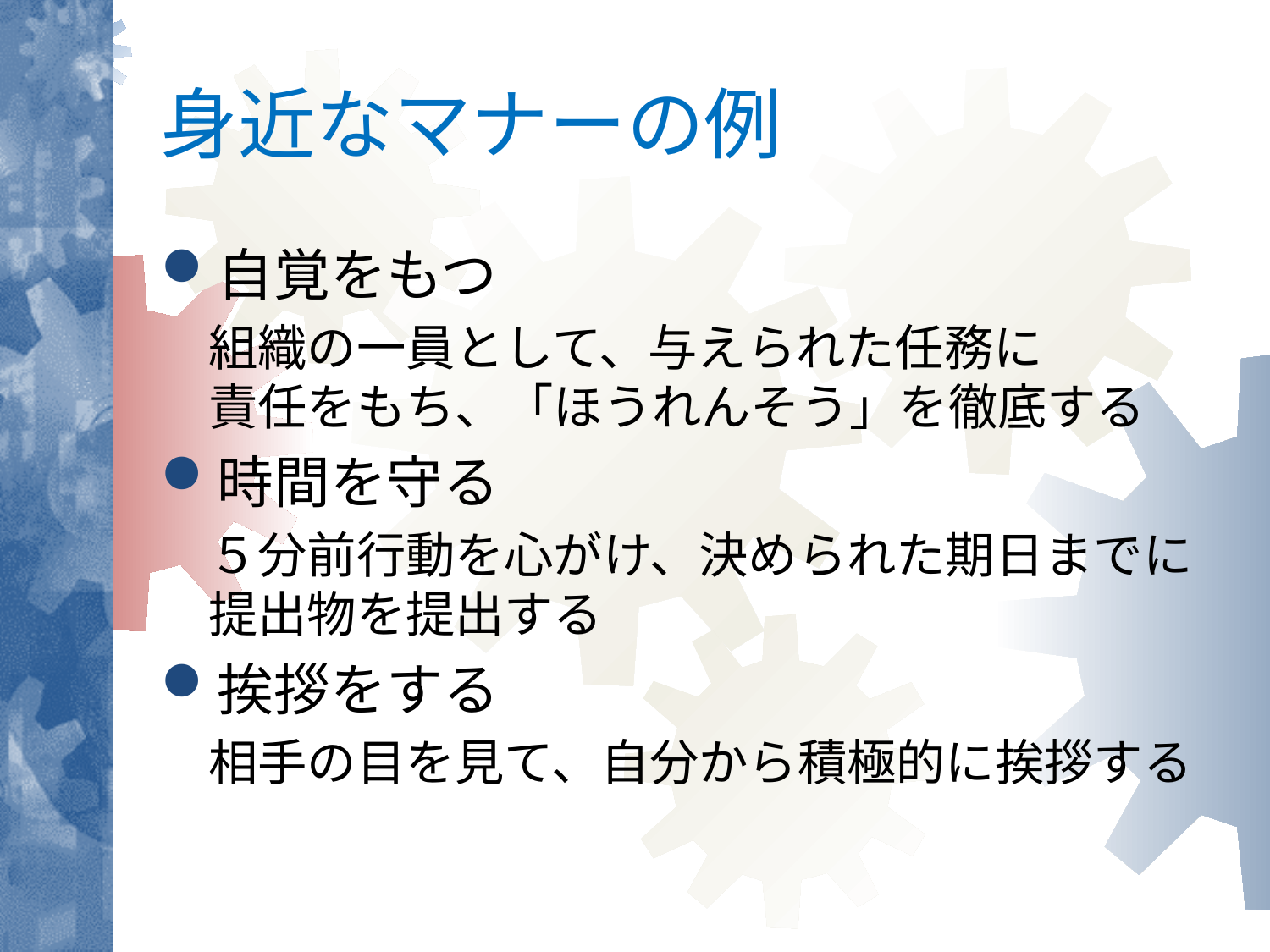

# 身近なマナーの例
自覚をもつ
	組織の一員として、与えられた任務に　　　責任をもち、「ほうれんそう」を徹底する
時間を守る
	５分前行動を心がけ、決められた期日までに提出物を提出する
挨拶をする
	相手の目を見て、自分から積極的に挨拶する